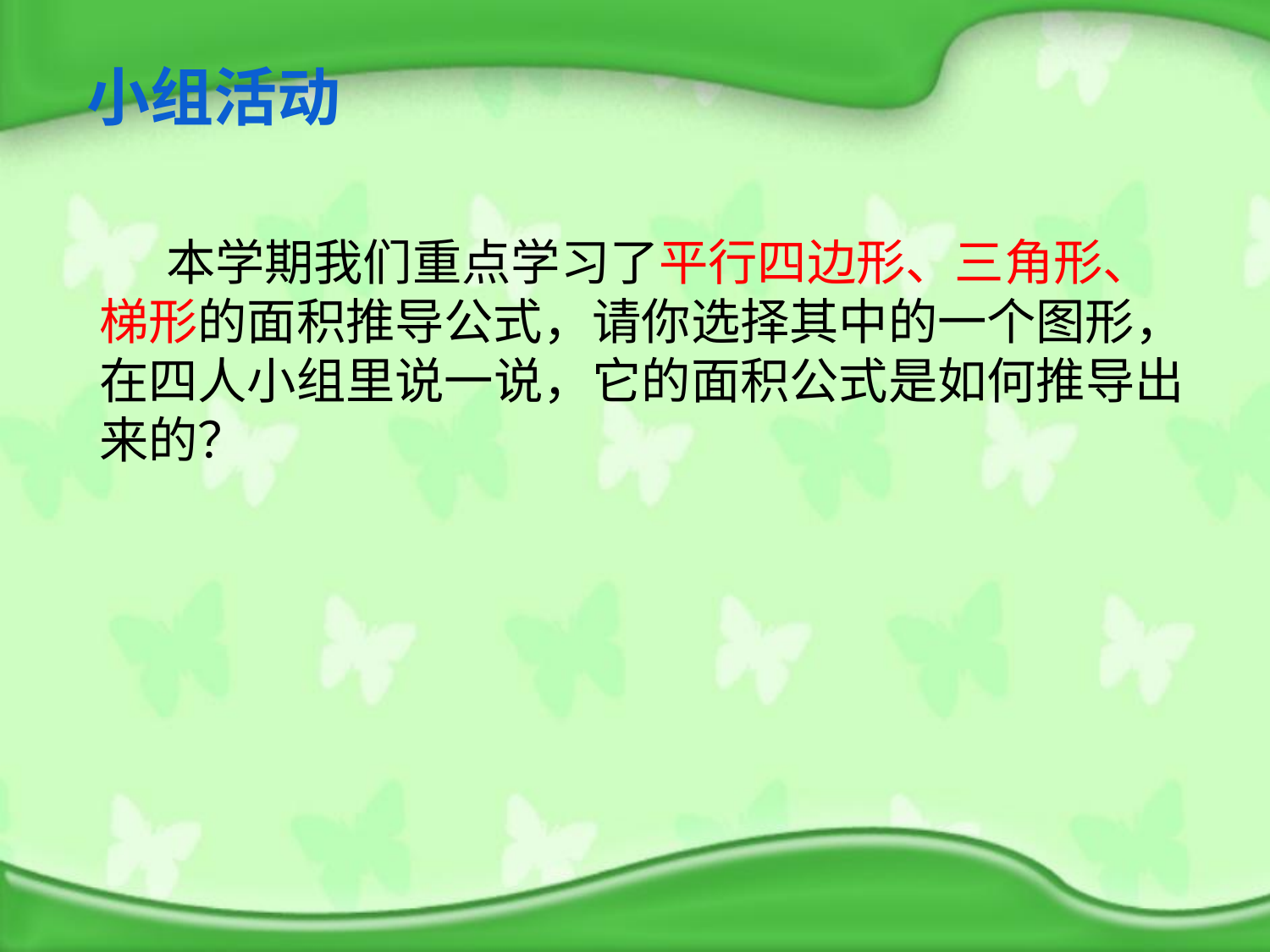

小组活动
     本学期我们重点学习了平行四边形、三角形、梯形的面积推导公式，请你选择其中的一个图形，在四人小组里说一说，它的面积公式是如何推导出来的？